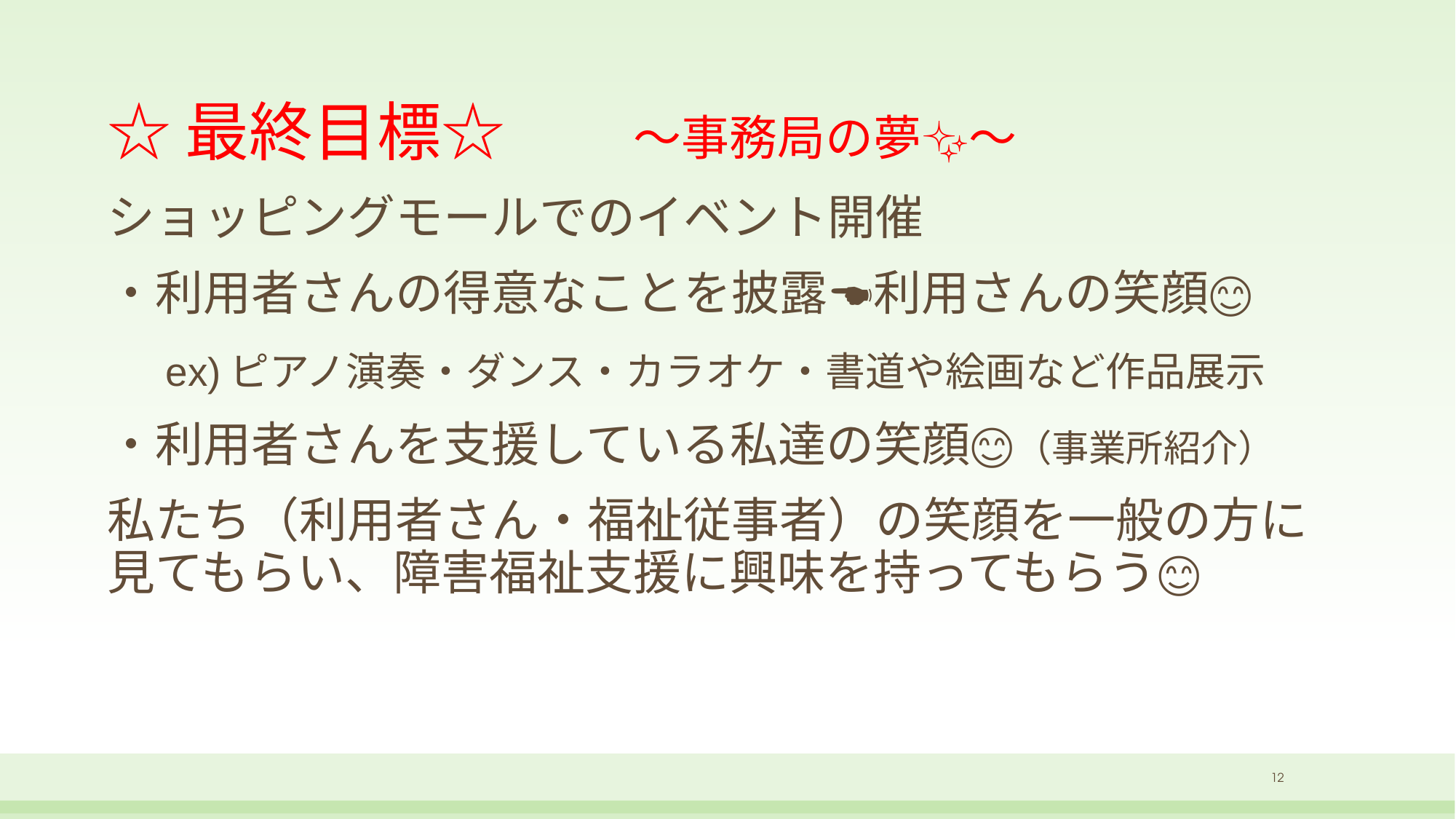

☆最終目標☆　　～事務局の夢✨～
ショッピングモールでのイベント開催
・利用者さんの得意なことを披露☚利用さんの笑顔😊
　ex)ピアノ演奏・ダンス・カラオケ・書道や絵画など作品展示
・利用者さんを支援している私達の笑顔😊（事業所紹介）
私たち（利用者さん・福祉従事者）の笑顔を一般の方に見てもらい、障害福祉支援に興味を持ってもらう😊
12